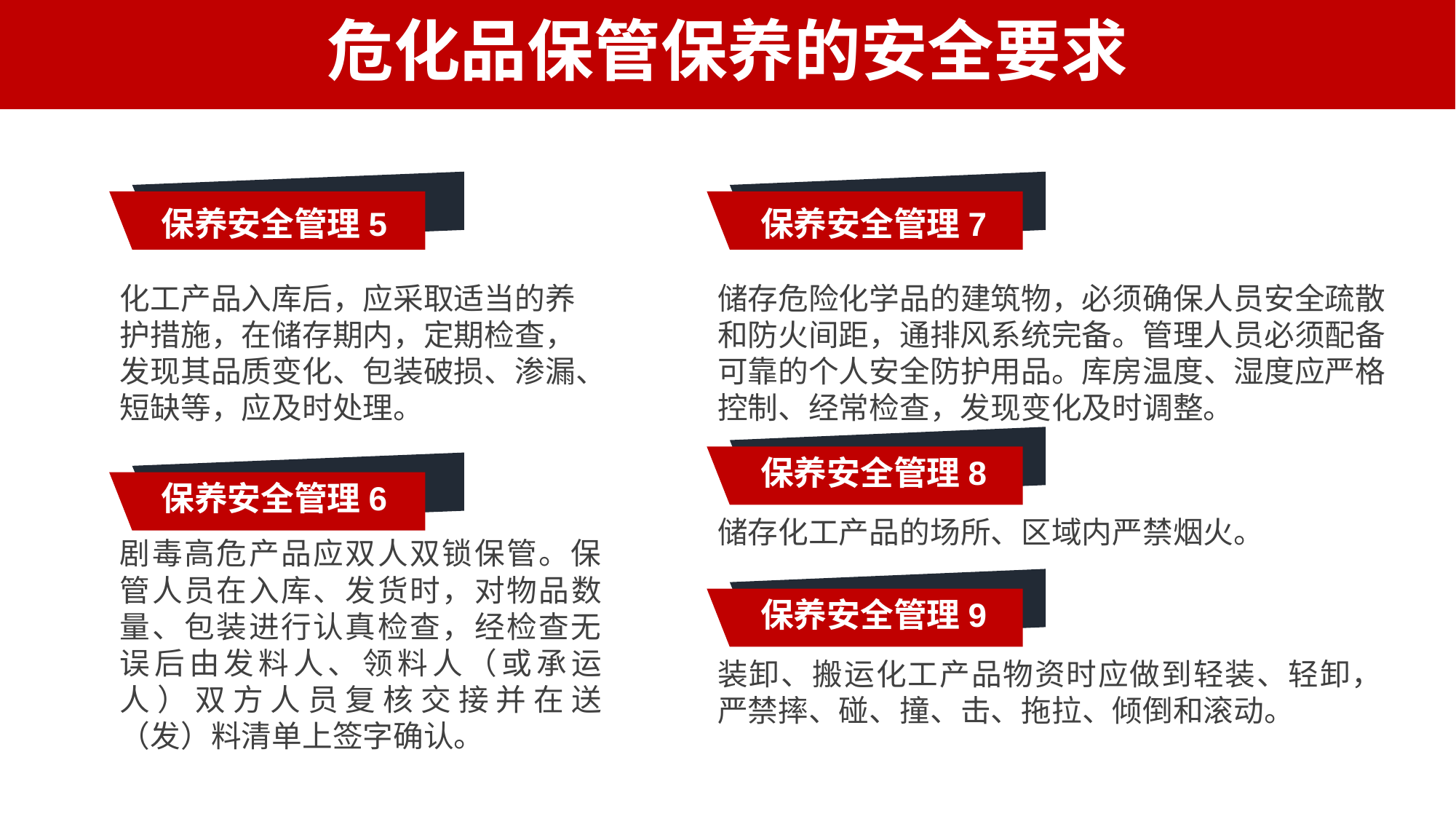

保养安全管理5
保养安全管理7
化工产品入库后，应采取适当的养护措施，在储存期内，定期检查，发现其品质变化、包装破损、渗漏、短缺等，应及时处理。
储存危险化学品的建筑物，必须确保人员安全疏散和防火间距，通排风系统完备。管理人员必须配备可靠的个人安全防护用品。库房温度、湿度应严格控制、经常检查，发现变化及时调整。

保养安全管理8

保养安全管理6

储存化工产品的场所、区域内严禁烟火。
剧毒高危产品应双人双锁保管。保管人员在入库、发货时，对物品数量、包装进行认真检查，经检查无误后由发料人、领料人（或承运人）双方人员复核交接并在送（发）料清单上签字确认。

保养安全管理9

装卸、搬运化工产品物资时应做到轻装、轻卸，严禁摔、碰、撞、击、拖拉、倾倒和滚动。